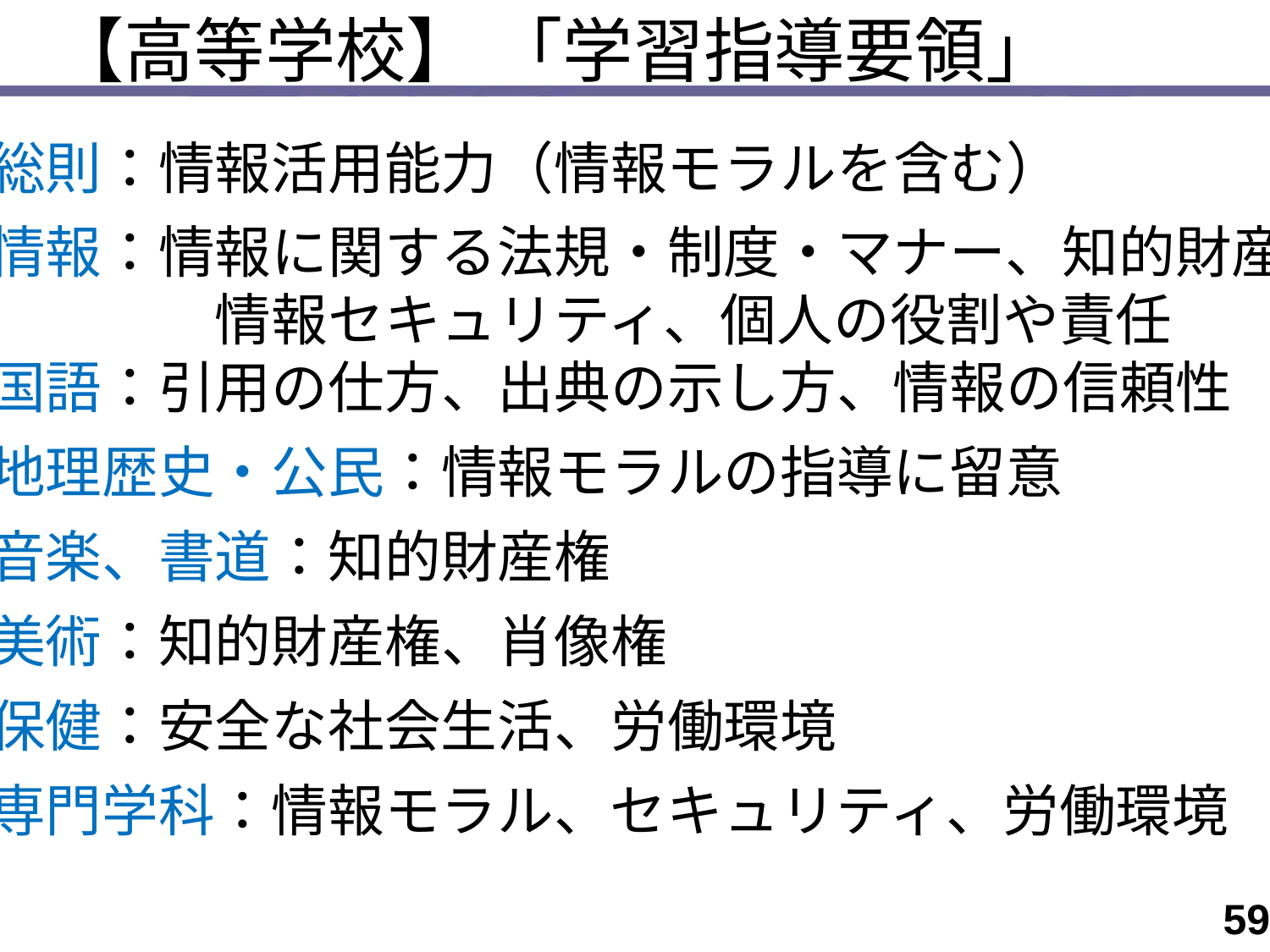

【高等学校】 「学習指導要領」
総則：情報活用能力（情報モラルを含む）

情報：情報に関する法規・制度・マナー、知的財産
　　　　情報セキュリティ、個人の役割や責任
国語：引用の仕方、出典の示し方、情報の信頼性

地理歴史・公民：情報モラルの指導に留意

音楽、書道：知的財産権

美術：知的財産権、肖像権

保健：安全な社会生活、労働環境

専門学科：情報モラル、セキュリティ、労働環境

59